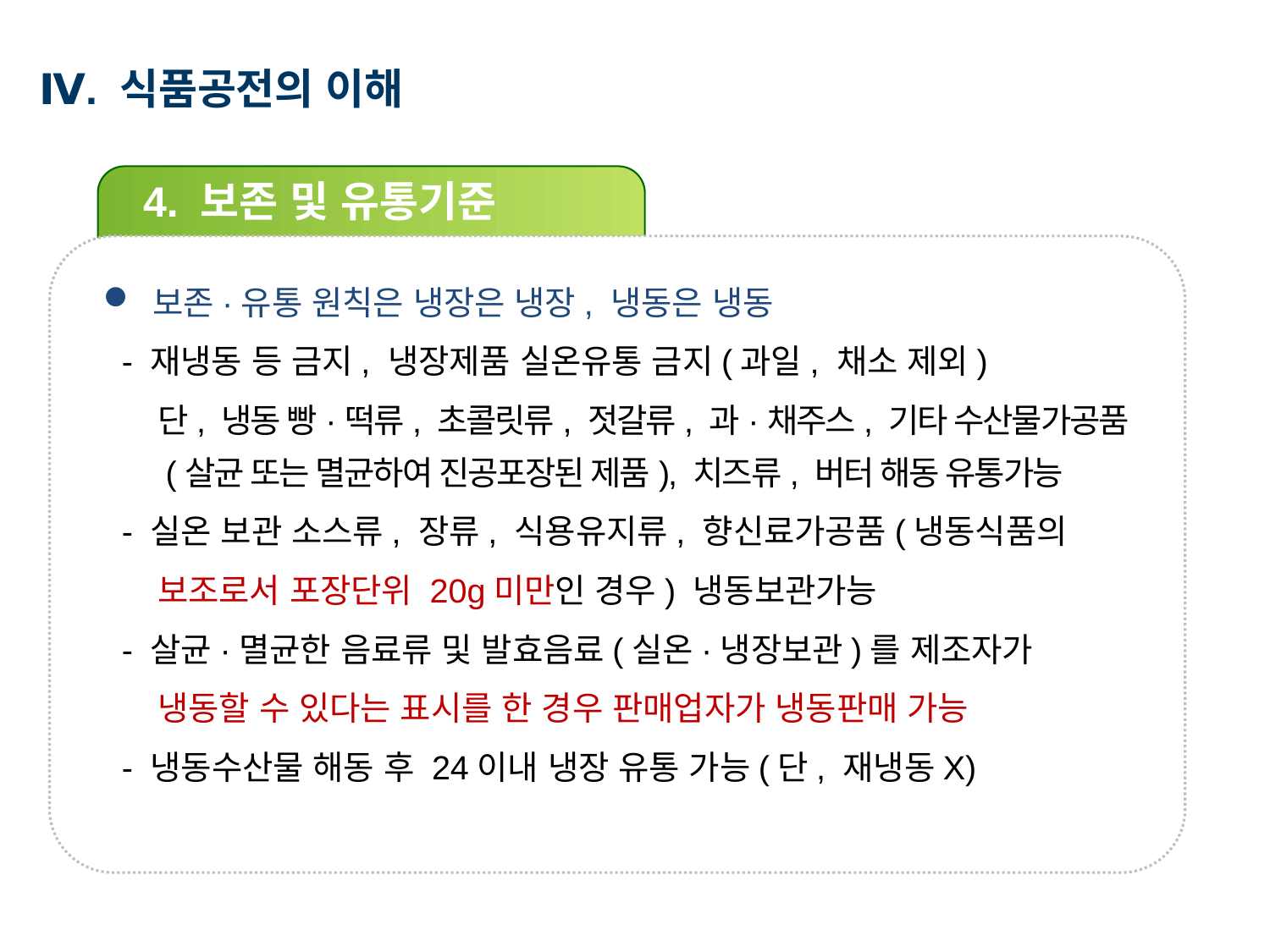

Ⅳ. 식품공전의 이해
4. 보존 및 유통기준

보존·유통 원칙은 냉장은 냉장, 냉동은 냉동
  - 재냉동 등 금지, 냉장제품 실온유통 금지(과일, 채소 제외)
     단, 냉동 빵·떡류, 초콜릿류, 젓갈류, 과·채주스, 기타 수산물가공품(살균 또는 멸균하여 진공포장된 제품), 치즈류, 버터 해동 유통가능
  - 실온 보관 소스류, 장류, 식용유지류, 향신료가공품(냉동식품의
     보조로서 포장단위 20g미만인 경우) 냉동보관가능
  - 살균·멸균한 음료류 및 발효음료(실온·냉장보관)를 제조자가
     냉동할 수 있다는 표시를 한 경우 판매업자가 냉동판매 가능
  - 냉동수산물 해동 후 24이내 냉장 유통 가능(단, 재냉동X)